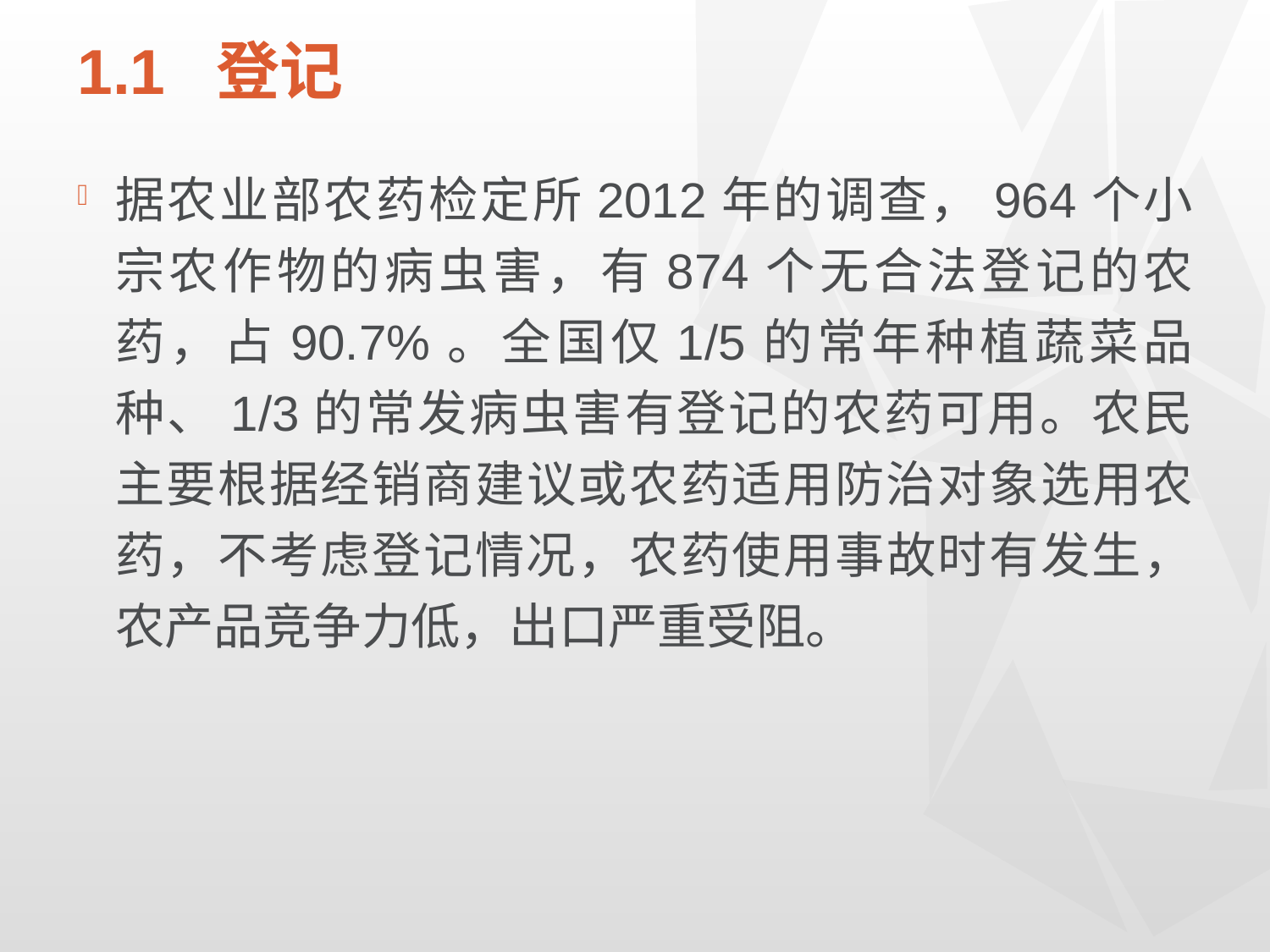

# 1.1  登记
据农业部农药检定所2012年的调查，964个小宗农作物的病虫害，有874个无合法登记的农药，占90.7%。全国仅1/5的常年种植蔬菜品种、1/3的常发病虫害有登记的农药可用。农民主要根据经销商建议或农药适用防治对象选用农药，不考虑登记情况，农药使用事故时有发生，农产品竞争力低，出口严重受阻。